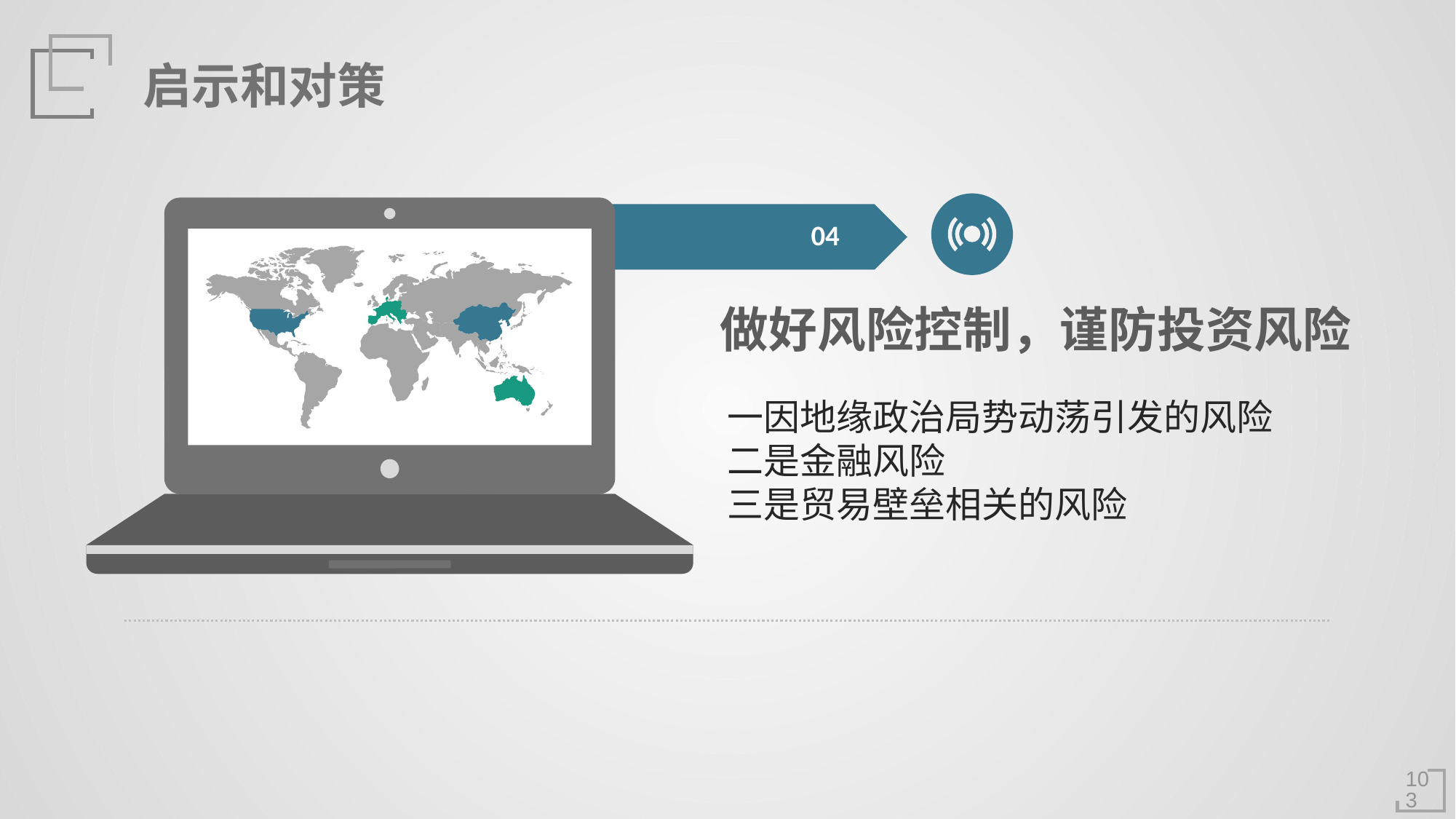

启示和对策

04

做好风险控制，谨防投资风险

一因地缘政治局势动荡引发的风险
二是金融风险
三是贸易壁垒相关的风险